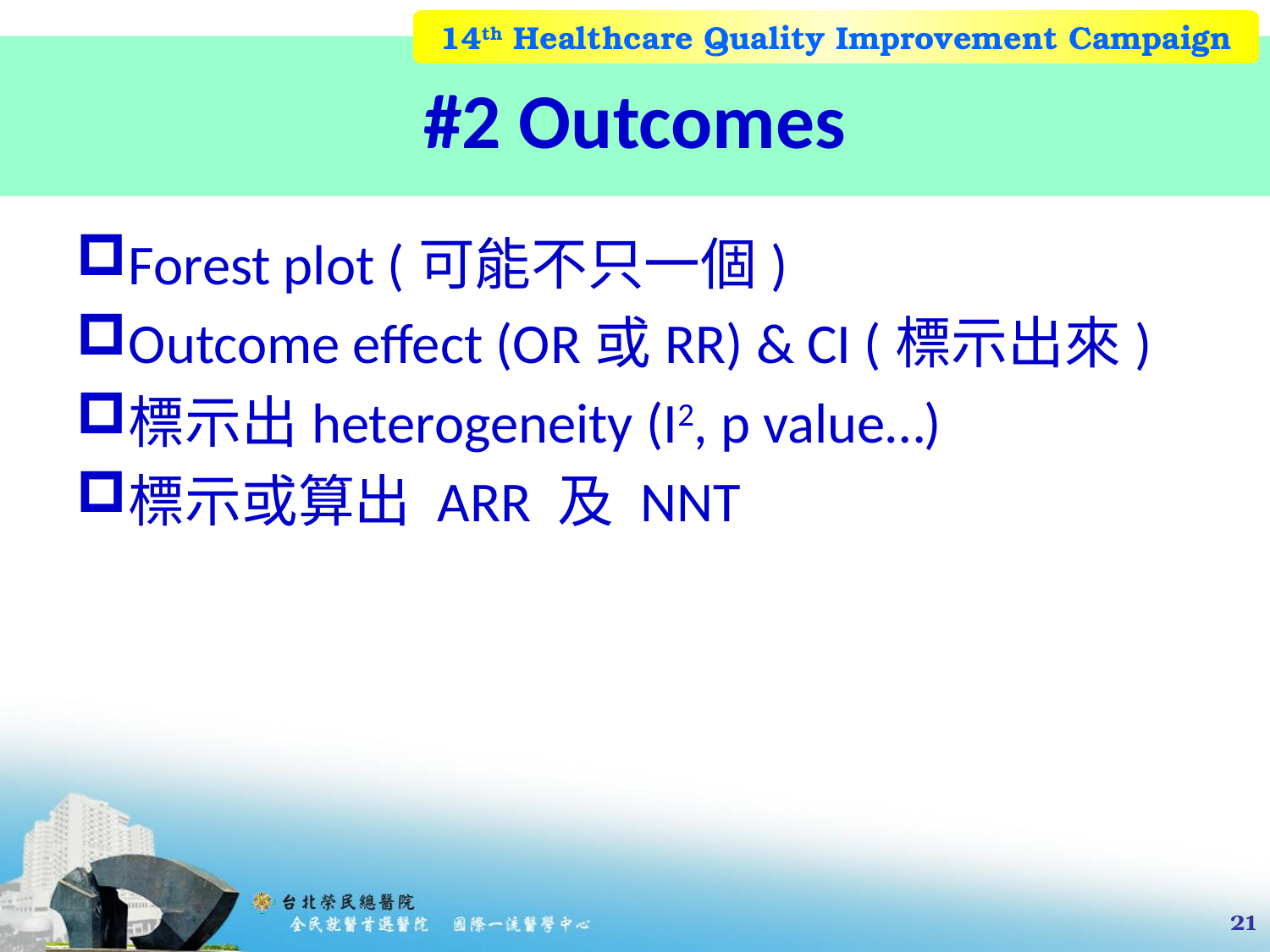

# #2 Outcomes
Forest plot (可能不只一個)
Outcome effect (OR或RR) & CI (標示出來)
標示出heterogeneity (I2, p value…)
標示或算出 ARR 及 NNT
21